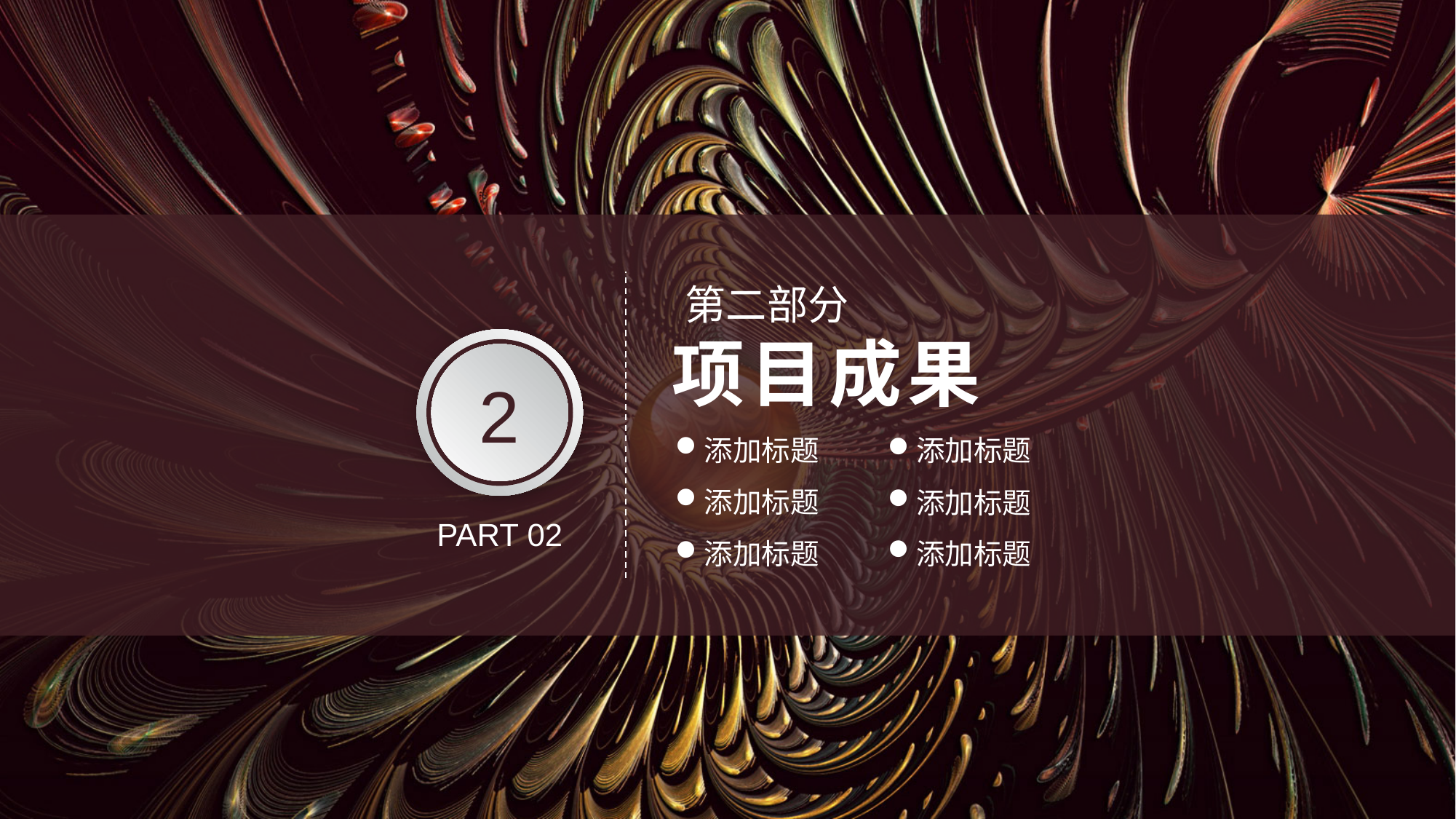

第二部分
项目成果

2
添加标题
添加标题
添加标题
添加标题
PART 02
添加标题
添加标题